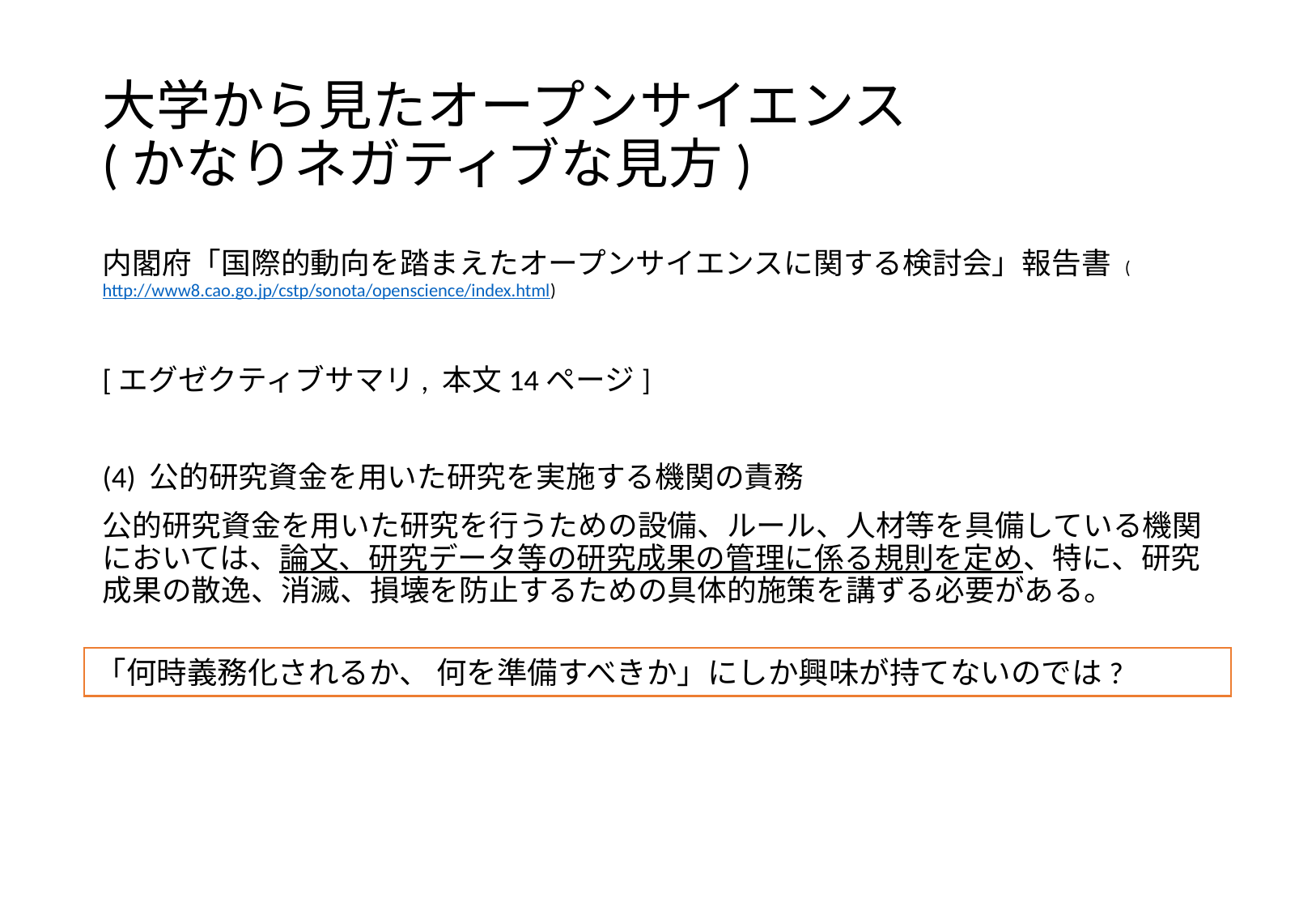

# 大学から見たオープンサイエンス (かなりネガティブな見方)
内閣府「国際的動向を踏まえたオープンサイエンスに関する検討会」報告書 (http://www8.cao.go.jp/cstp/sonota/openscience/index.html)

[エグゼクティブサマリ, 本文14ページ]

(4) 公的研究資金を用いた研究を実施する機関の責務
公的研究資金を用いた研究を行うための設備、ルール、人材等を具備している機関においては、論文、研究データ等の研究成果の管理に係る規則を定め、特に、研究成果の散逸、消滅、損壊を防止するための具体的施策を講ずる必要がある。
「何時義務化されるか、 何を準備すべきか」にしか興味が持てないのでは?